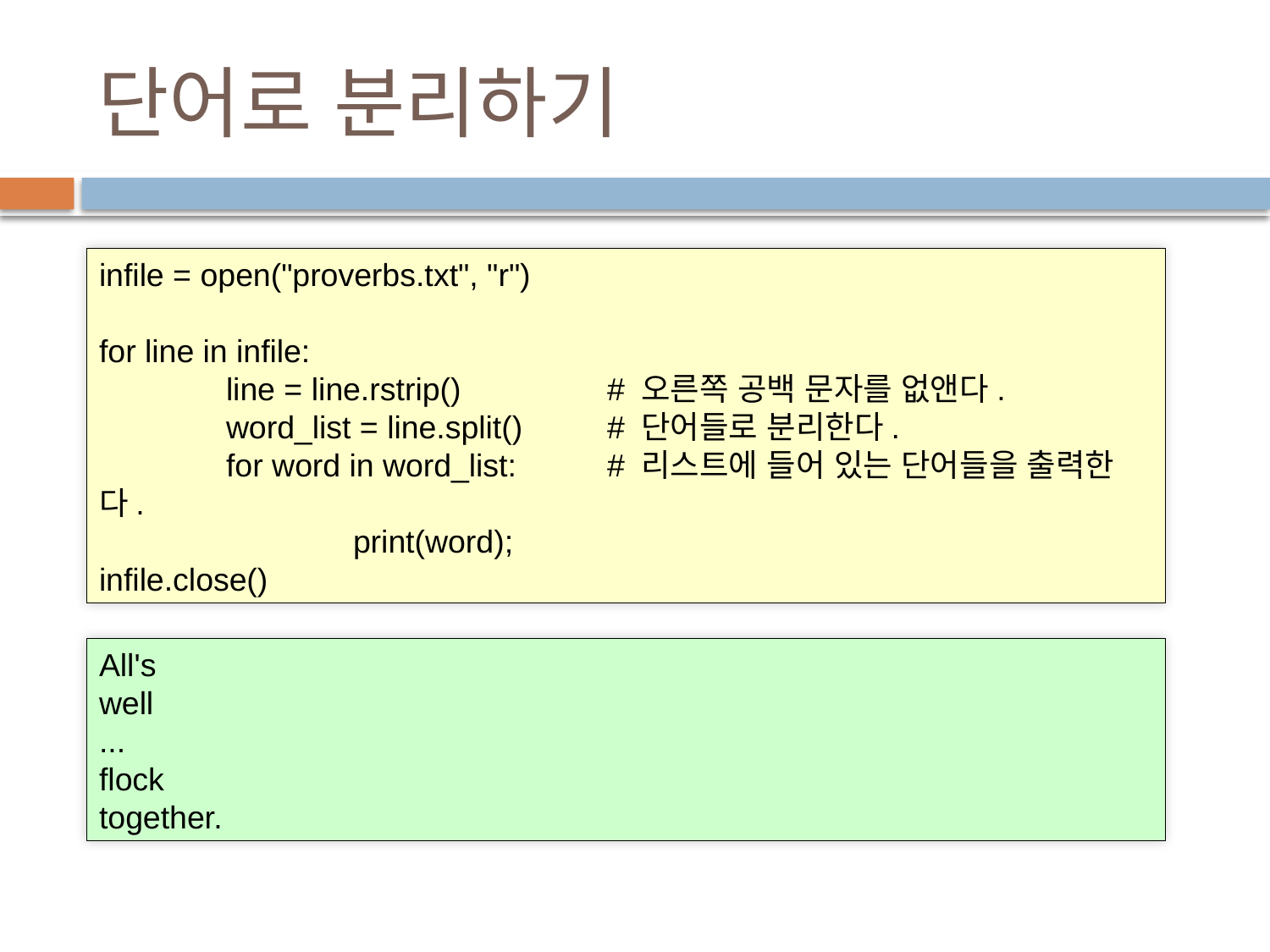

# 단어로 분리하기
infile = open("proverbs.txt", "r")

for line in infile:
	line = line.rstrip()		# 오른쪽 공백 문자를 없앤다.
	word_list = line.split()	# 단어들로 분리한다.
	for word in word_list:	# 리스트에 들어 있는 단어들을 출력한다.
		print(word);
infile.close()
All's
well
...
flock
together.